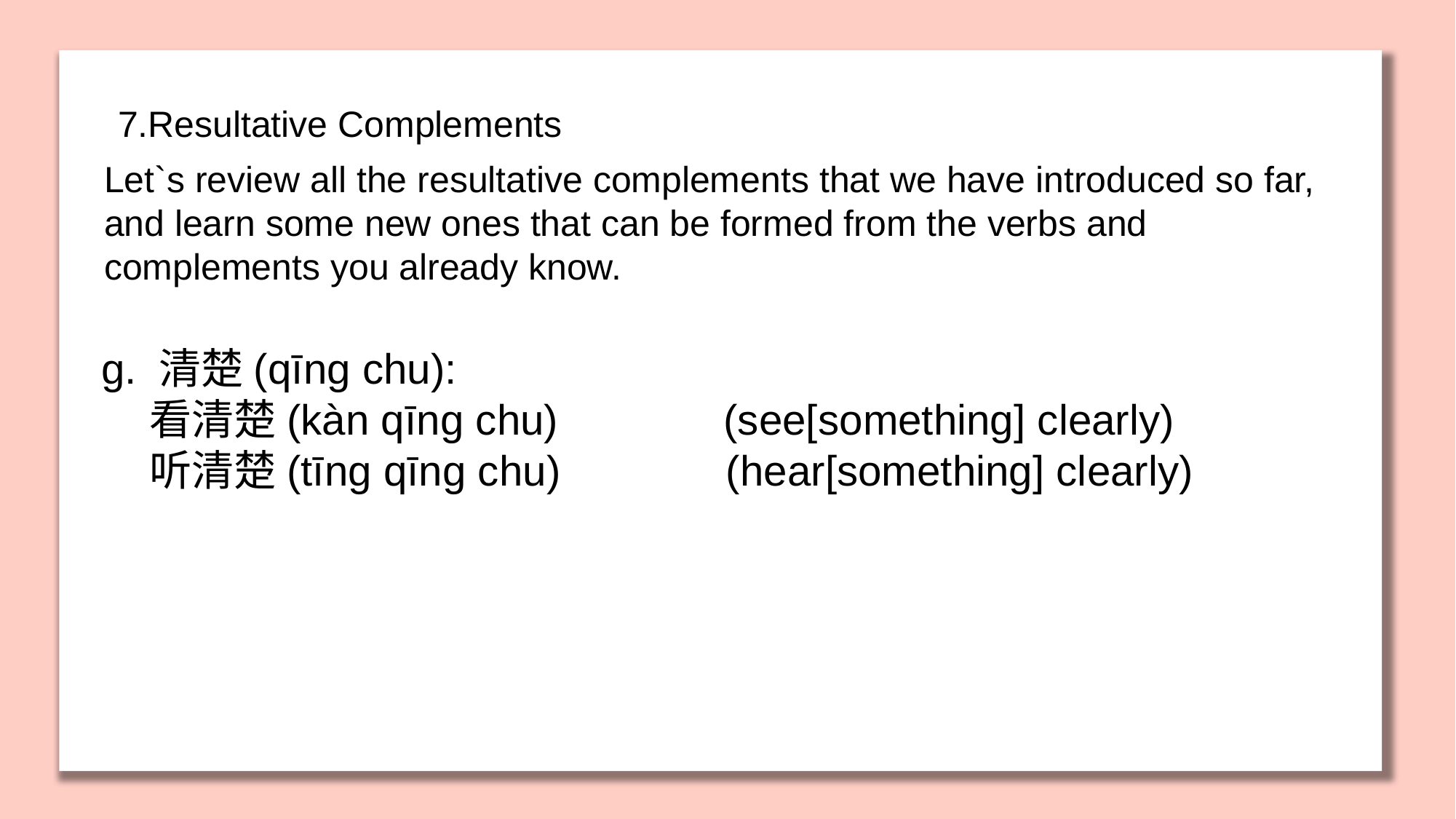

7.Resultative Complements
Let`s review all the resultative complements that we have introduced so far, and learn some new ones that can be formed from the verbs and complements you already know.
g. 清楚(qīng chu):
    看清楚(kàn qīng chu)              (see[something] clearly)
    听清楚(tīng qīng chu)              (hear[something] clearly)